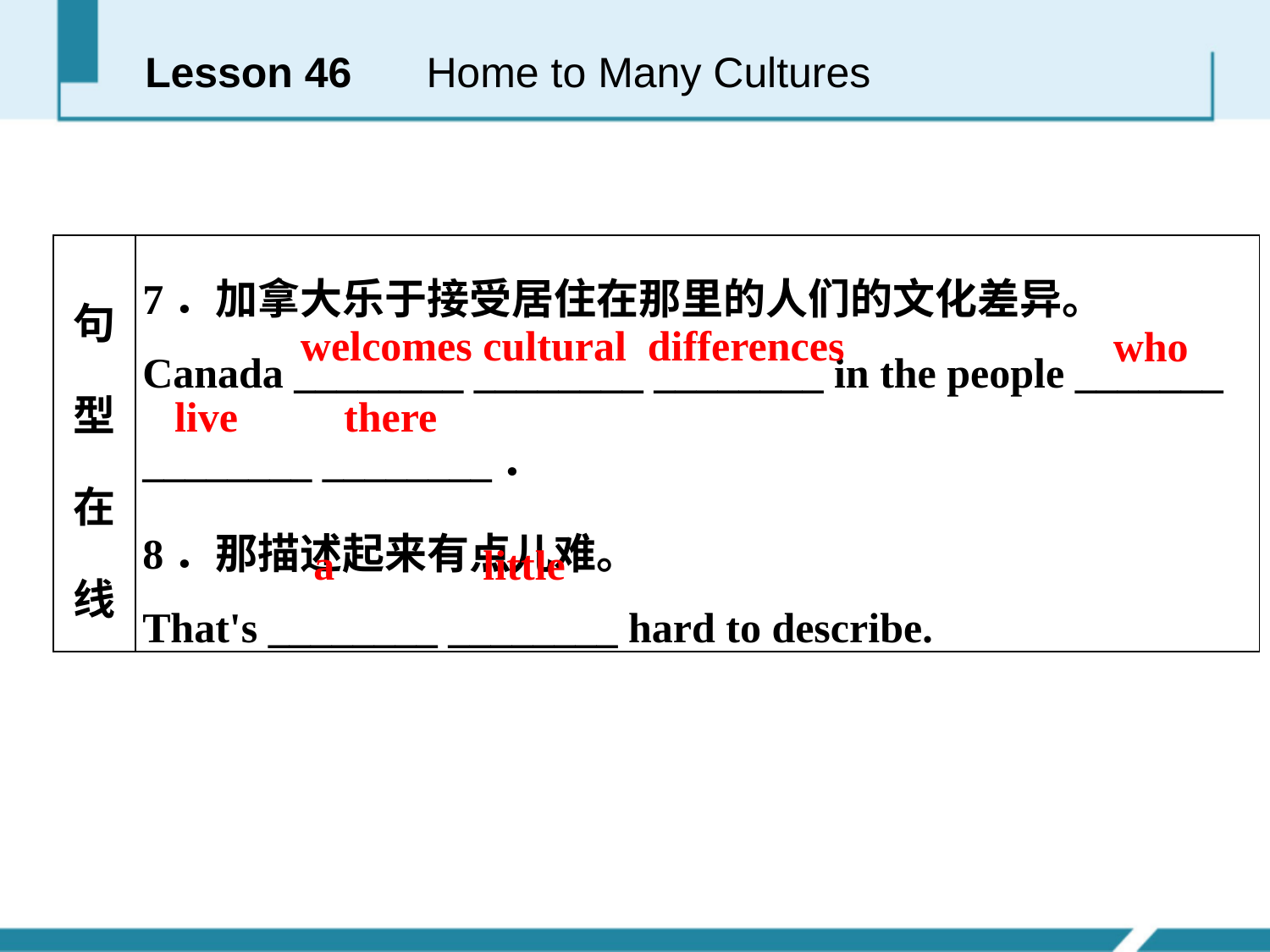

Lesson 46 　Home to Many Cultures
| 句型在线 | 7．加拿大乐于接受居住在那里的人们的文化差异。 Canada \_\_\_\_\_\_\_\_ \_\_\_\_\_\_\_\_ \_\_\_\_\_\_\_\_ in the people \_\_\_\_\_\_\_ \_\_\_\_\_\_\_\_ \_\_\_\_\_\_\_\_． 8．那描述起来有点儿难。 That's \_\_\_\_\_\_\_\_ \_\_\_\_\_\_\_\_ hard to describe. |
| --- | --- |
welcomes cultural  differences
who
live          there
a              little